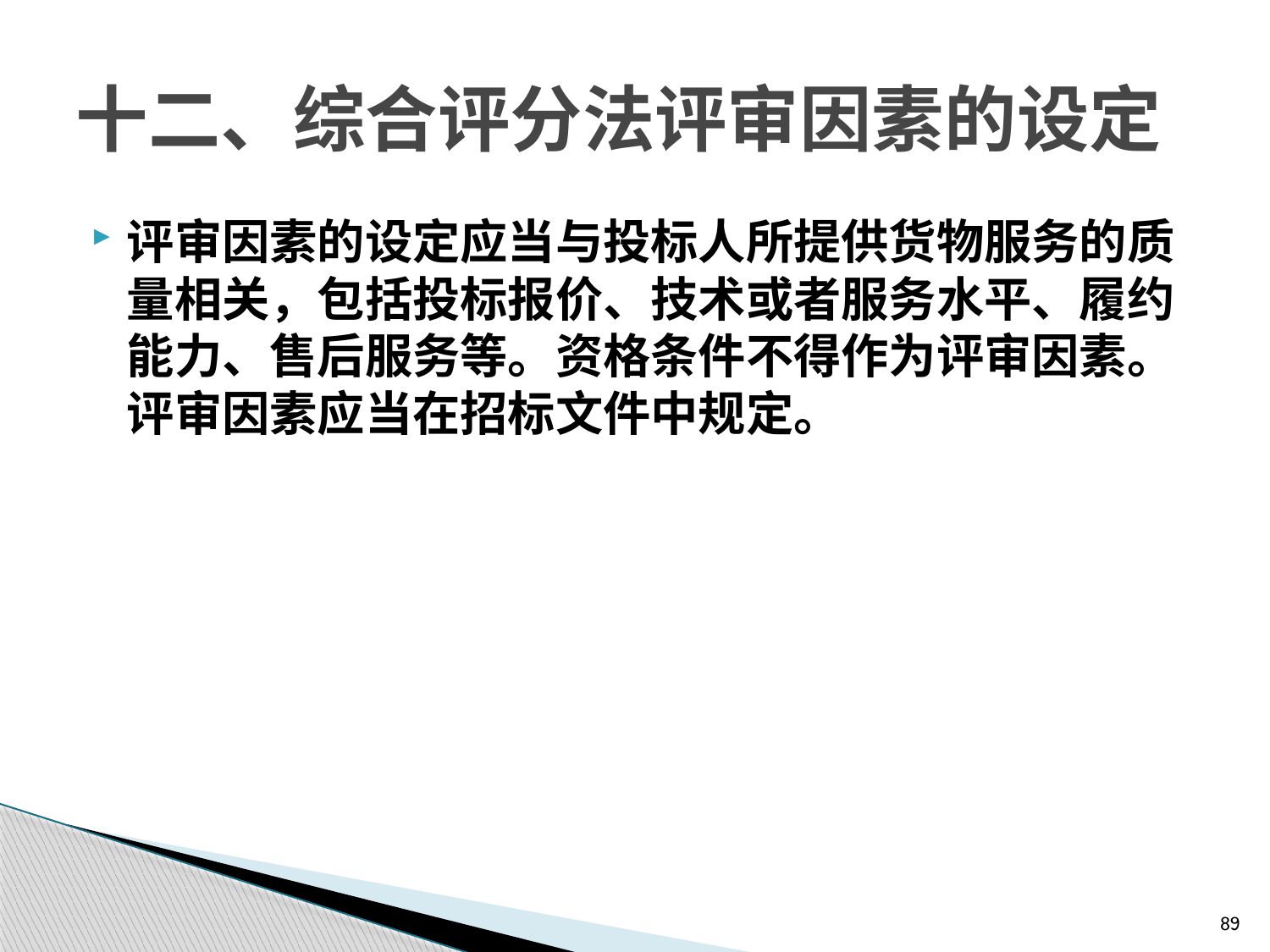

# 十二、综合评分法评审因素的设定
评审因素的设定应当与投标人所提供货物服务的质量相关，包括投标报价、技术或者服务水平、履约能力、售后服务等。资格条件不得作为评审因素。评审因素应当在招标文件中规定。
89